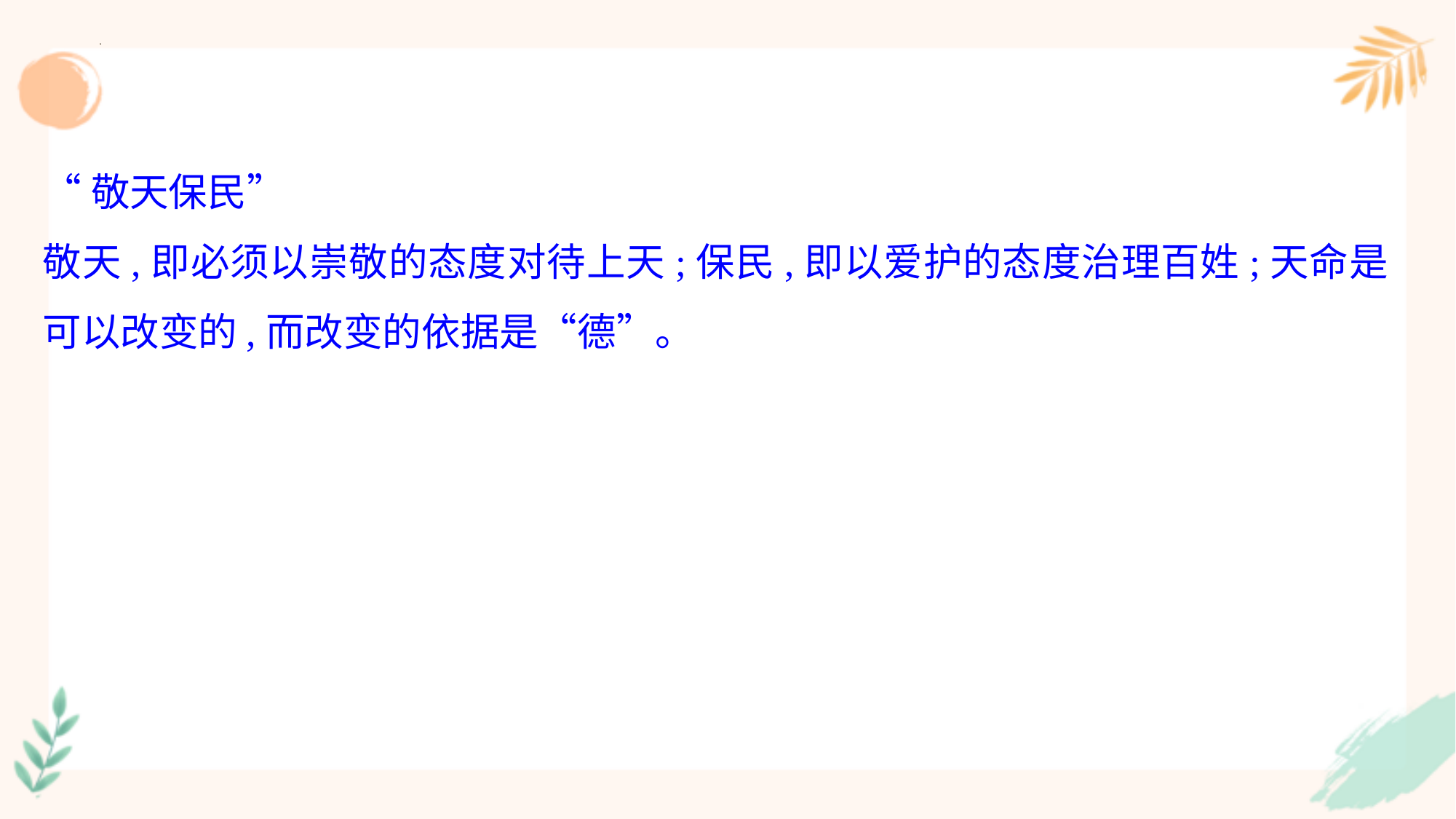

“敬天保民”
敬天,即必须以崇敬的态度对待上天;保民,即以爱护的态度治理百姓;天命是可以改变的,而改变的依据是“德”。